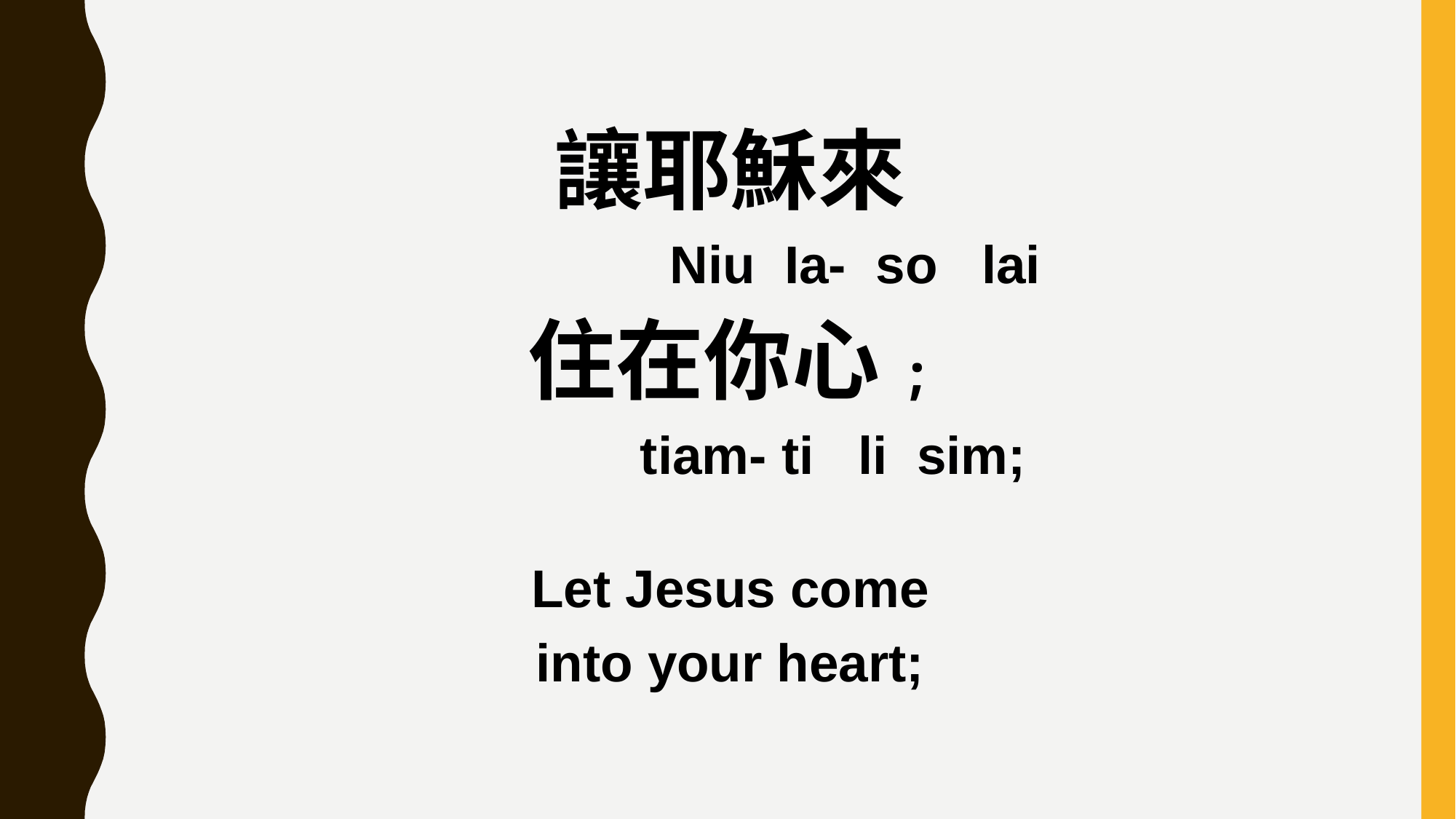

讓耶穌來
                                Niu  Ia-  so   lai
住在你心;
                              tiam- ti   li  sim;

Let Jesus come
into your heart;